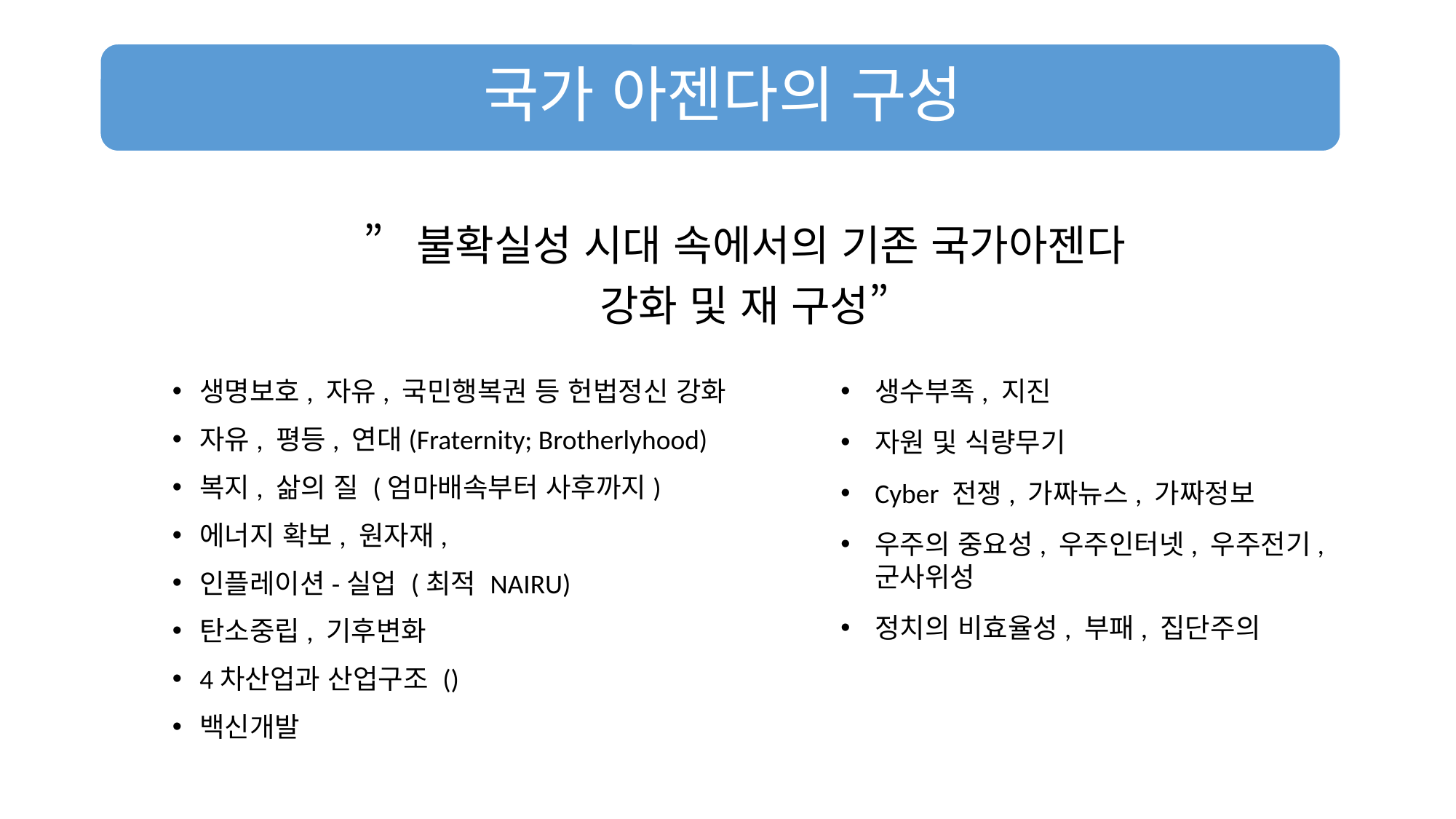

국가 아젠다의 구성
”불확실성 시대 속에서의 기존 국가아젠다 강화 및 재 구성”
생명보호, 자유, 국민행복권 등 헌법정신 강화
자유, 평등, 연대(Fraternity; Brotherlyhood)
복지, 삶의 질 (엄마배속부터 사후까지)
에너지 확보, 원자재,
인플레이션-실업 (최적 NAIRU)
탄소중립, 기후변화
4차산업과 산업구조 ()
백신개발

생수부족, 지진
자원 및 식량무기
Cyber 전쟁, 가짜뉴스, 가짜정보
우주의 중요성, 우주인터넷, 우주전기, 군사위성
정치의 비효율성, 부패, 집단주의